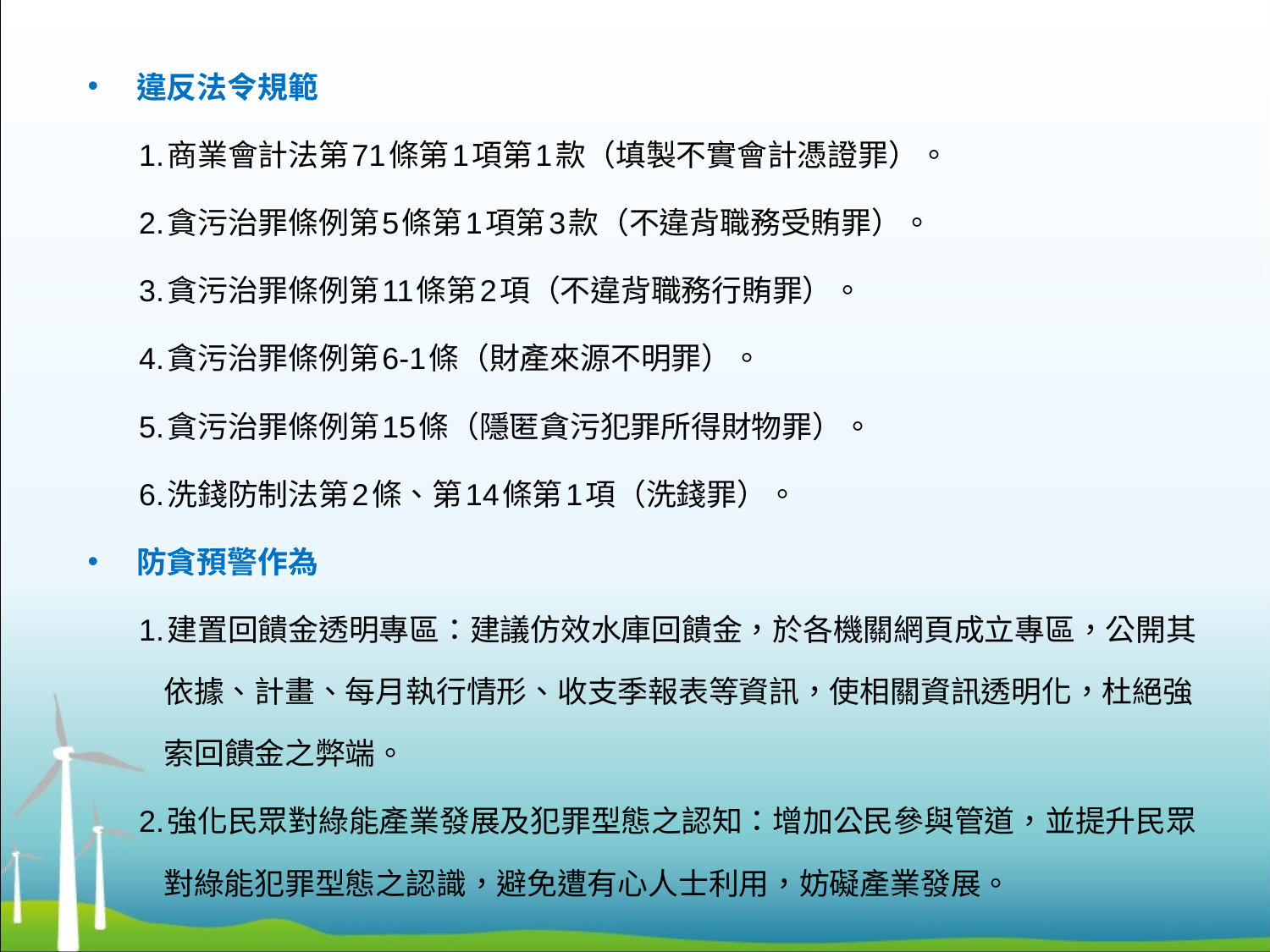

違反法令規範
1.商業會計法第71條第1項第1款（填製不實會計憑證罪）。
2.貪污治罪條例第5條第1項第3款（不違背職務受賄罪）。
3.貪污治罪條例第11條第2項（不違背職務行賄罪）。
4.貪污治罪條例第6-1條（財產來源不明罪）。
5.貪污治罪條例第15條（隱匿貪污犯罪所得財物罪）。
6.洗錢防制法第2條、第14條第1項（洗錢罪）。
防貪預警作為
1.建置回饋金透明專區：建議仿效水庫回饋金，於各機關網頁成立專區，公開其依據、計畫、每月執行情形、收支季報表等資訊，使相關資訊透明化，杜絕強索回饋金之弊端。
2.強化民眾對綠能產業發展及犯罪型態之認知：增加公民參與管道，並提升民眾對綠能犯罪型態之認識，避免遭有心人士利用，妨礙產業發展。